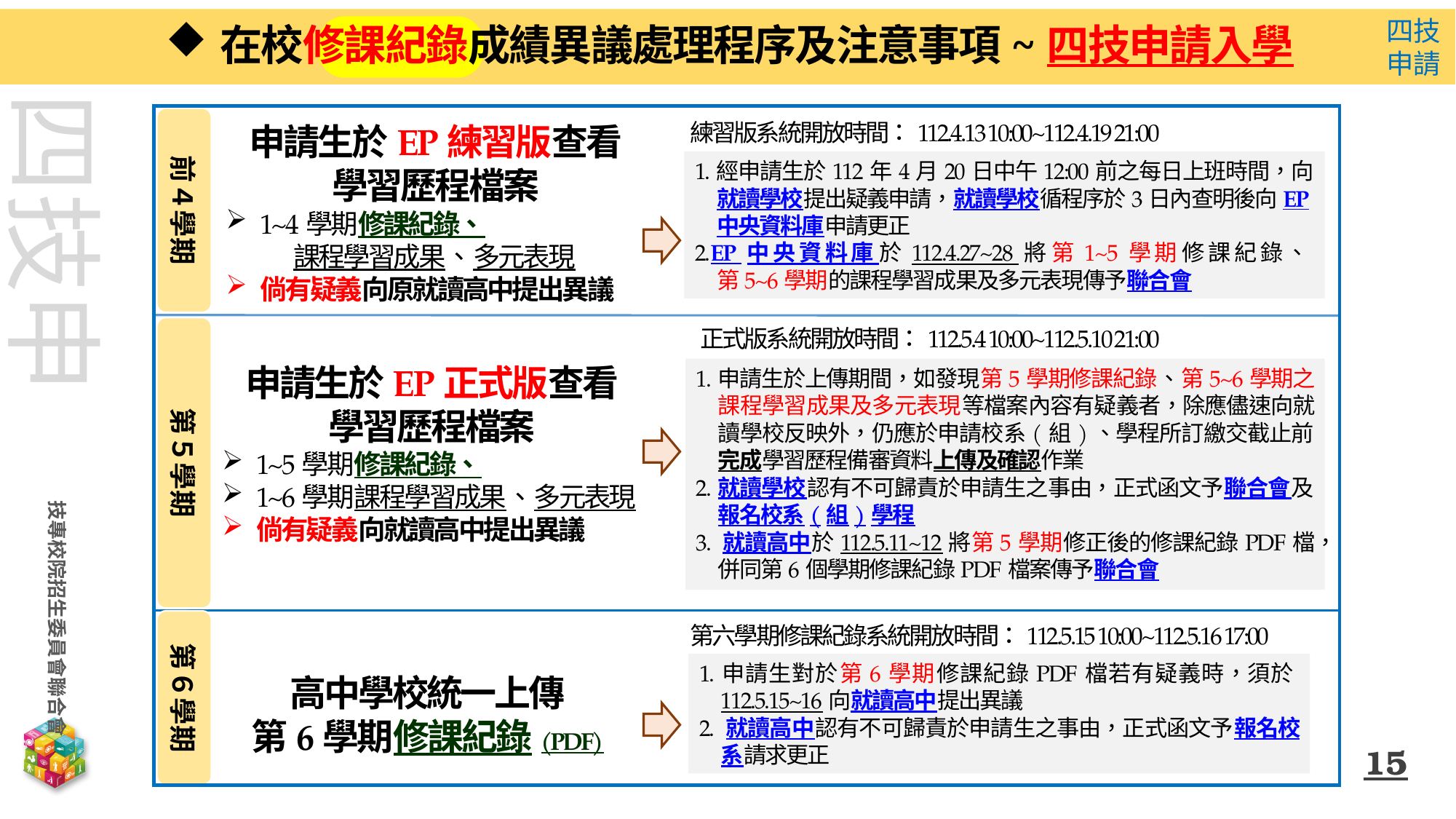

在校修課紀錄成績異議處理程序及注意事項~四技申請入學

前４學期
練習版系統開放時間：112.4.13 10:00~112.4.19 21:00
申請生於EP練習版查看
學習歷程檔案
1~4學期修課紀錄、
               課程學習成果、多元表現
倘有疑義向原就讀高中提出異議
1.經申請生於112年4月20日中午12:00前之每日上班時間，向就讀學校提出疑義申請，就讀學校循程序於3日內查明後向EP中央資料庫申請更正
2.EP中央資料庫於112.4.27~28將第1~5學期修課紀錄、
第5~6學期的課程學習成果及多元表現傳予聯合會

第５學期
正式版系統開放時間：112.5.4 10:00~112.5.10 21:00
申請生於EP正式版查看
學習歷程檔案
1~5學期修課紀錄、
1~6學期課程學習成果、多元表現
倘有疑義向就讀高中提出異議
1.申請生於上傳期間，如發現第5學期修課紀錄、第5~6學期之課程學習成果及多元表現等檔案內容有疑義者，除應儘速向就讀學校反映外，仍應於申請校系(組)、學程所訂繳交截止前完成學習歷程備審資料上傳及確認作業
2.就讀學校認有不可歸責於申請生之事由，正式函文予聯合會及報名校系(組)學程
3. 就讀高中於112.5.11~12將第5學期修正後的修課紀錄PDF檔，併同第6個學期修課紀錄PDF檔案傳予聯合會

第６學期
第六學期修課紀錄系統開放時間：112.5.15 10:00~112.5.16 17:00
1.申請生對於第6學期修課紀錄PDF檔若有疑義時，須於112.5.15~16向就讀高中提出異議
2. 就讀高中認有不可歸責於申請生之事由，正式函文予報名校系請求更正
高中學校統一上傳
第6學期修課紀錄(PDF)